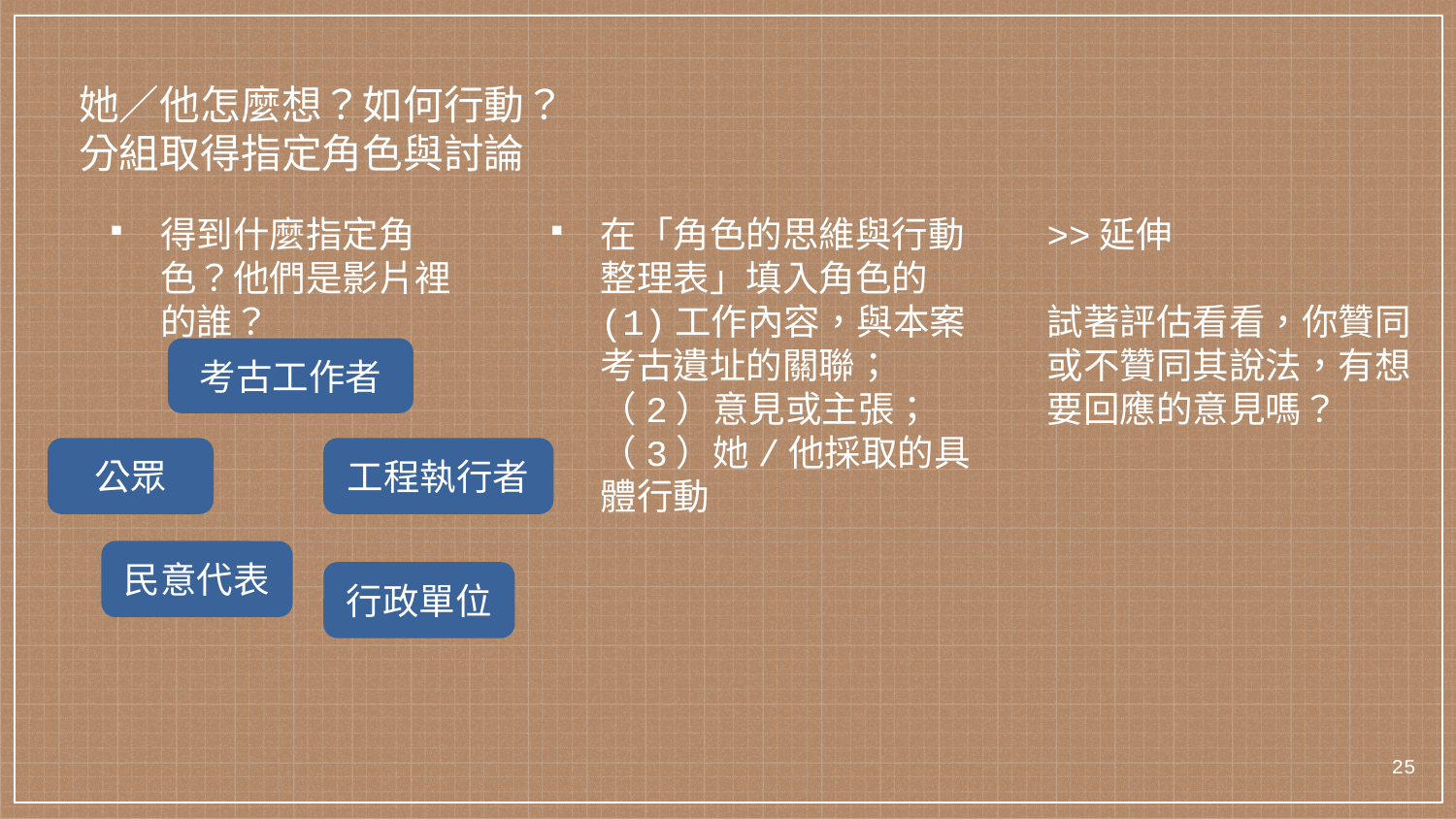

# 她／他怎麼想？如何行動？ 分組取得指定角色與討論
>>延伸
試著評估看看，你贊同或不贊同其說法，有想要回應的意見嗎？
得到什麼指定角色？他們是影片裡的誰？
在「角色的思維與行動整理表」填入角色的
(1)工作內容，與本案考古遺址的關聯；
（2）意見或主張；（3）她/他採取的具體行動
考古工作者
公眾
工程執行者
民意代表
行政單位
25